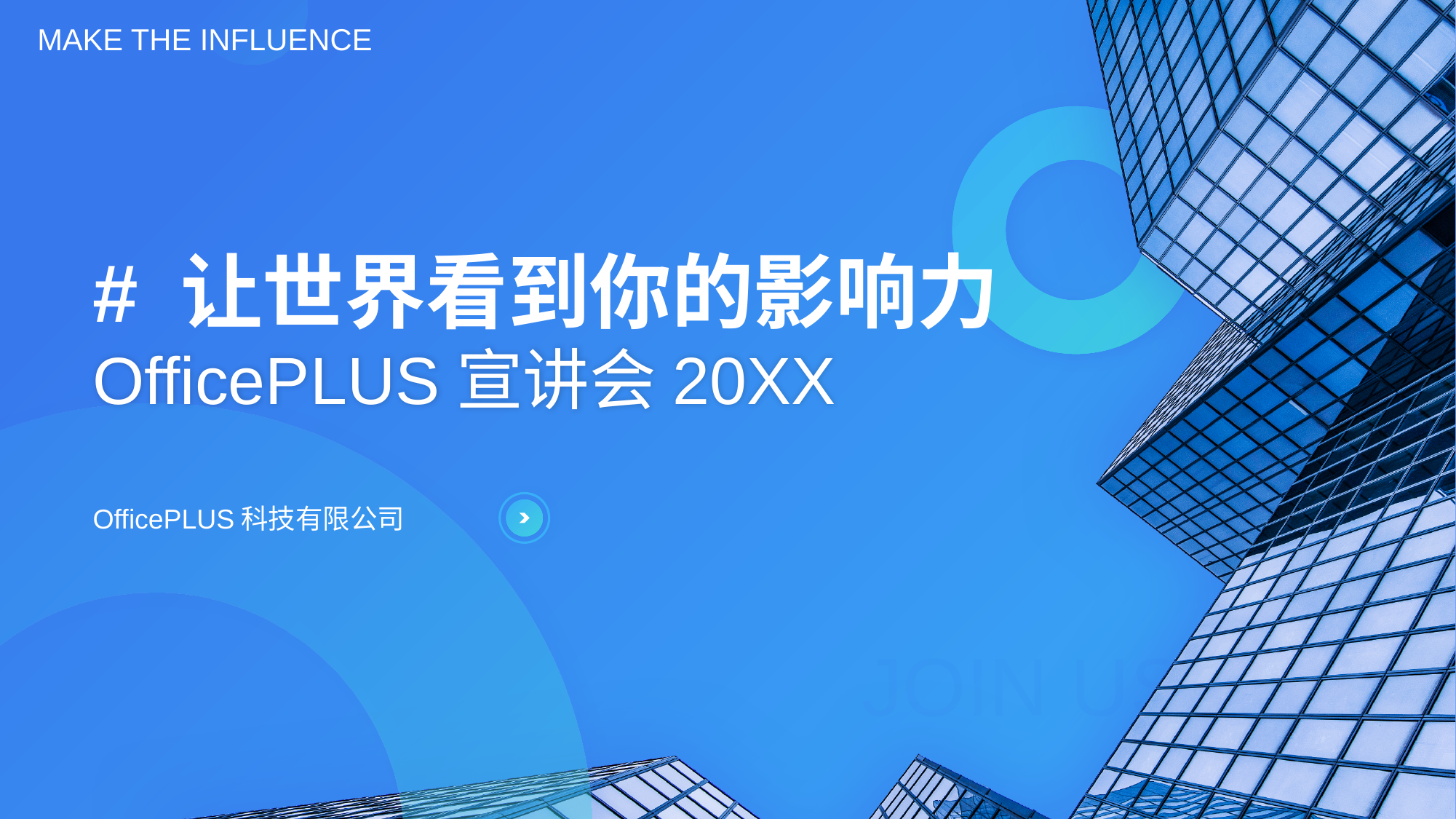

MAKE THE INFLUENCE
# 让世界看到你的影响力
OfficePLUS宣讲会20XX
OfficePLUS科技有限公司